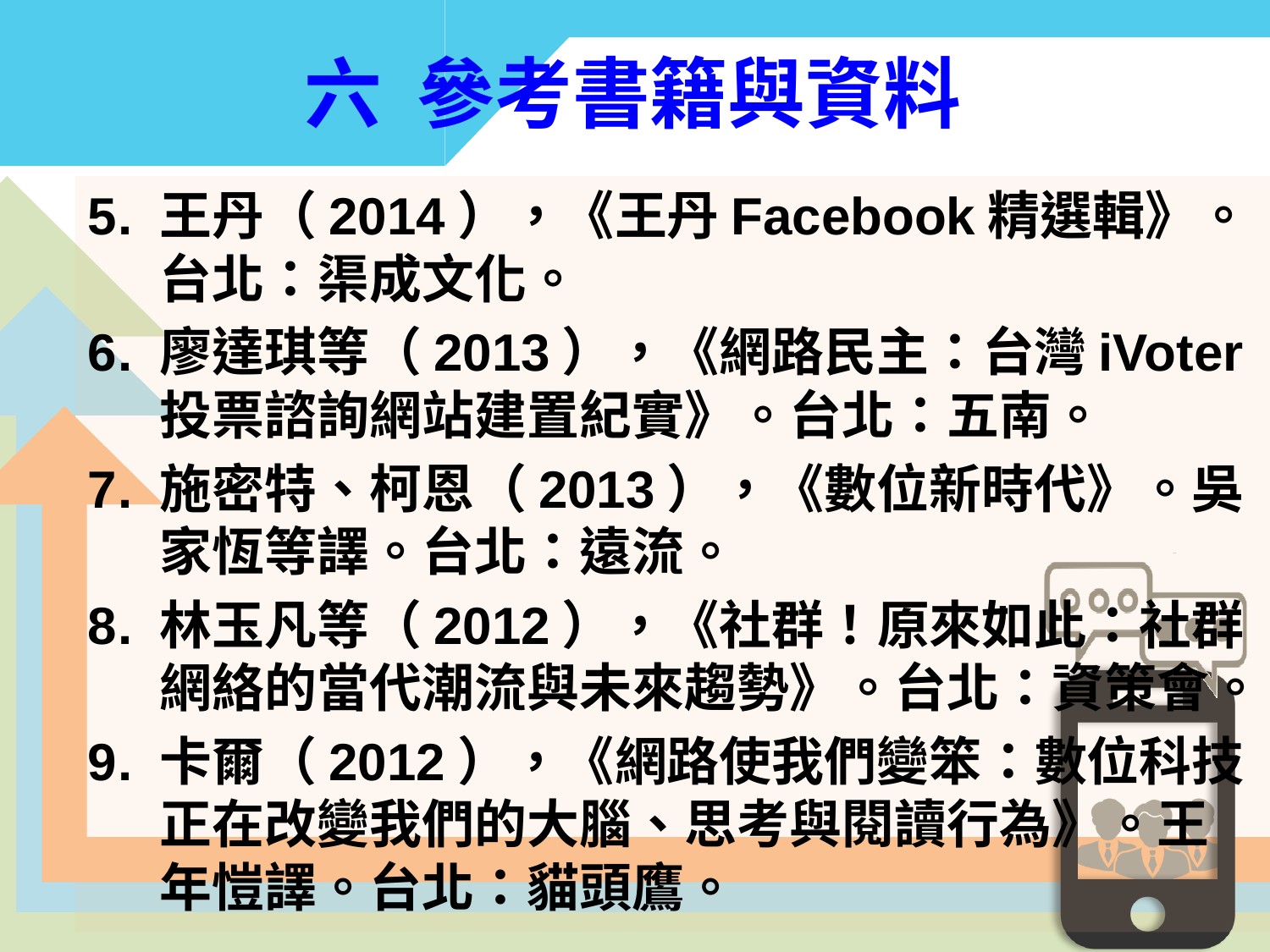

六  參考書籍與資料
王丹（2014），《王丹Facebook精選輯》。台北：渠成文化。
廖達琪等（2013），《網路民主：台灣iVoter投票諮詢網站建置紀實》。台北：五南。
施密特、柯恩（2013），《數位新時代》。吳家恆等譯。台北：遠流。
林玉凡等（2012），《社群！原來如此：社群網絡的當代潮流與未來趨勢》。台北：資策會。
卡爾（2012），《網路使我們變笨：數位科技正在改變我們的大腦、思考與閱讀行為》。王年愷譯。台北：貓頭鷹。